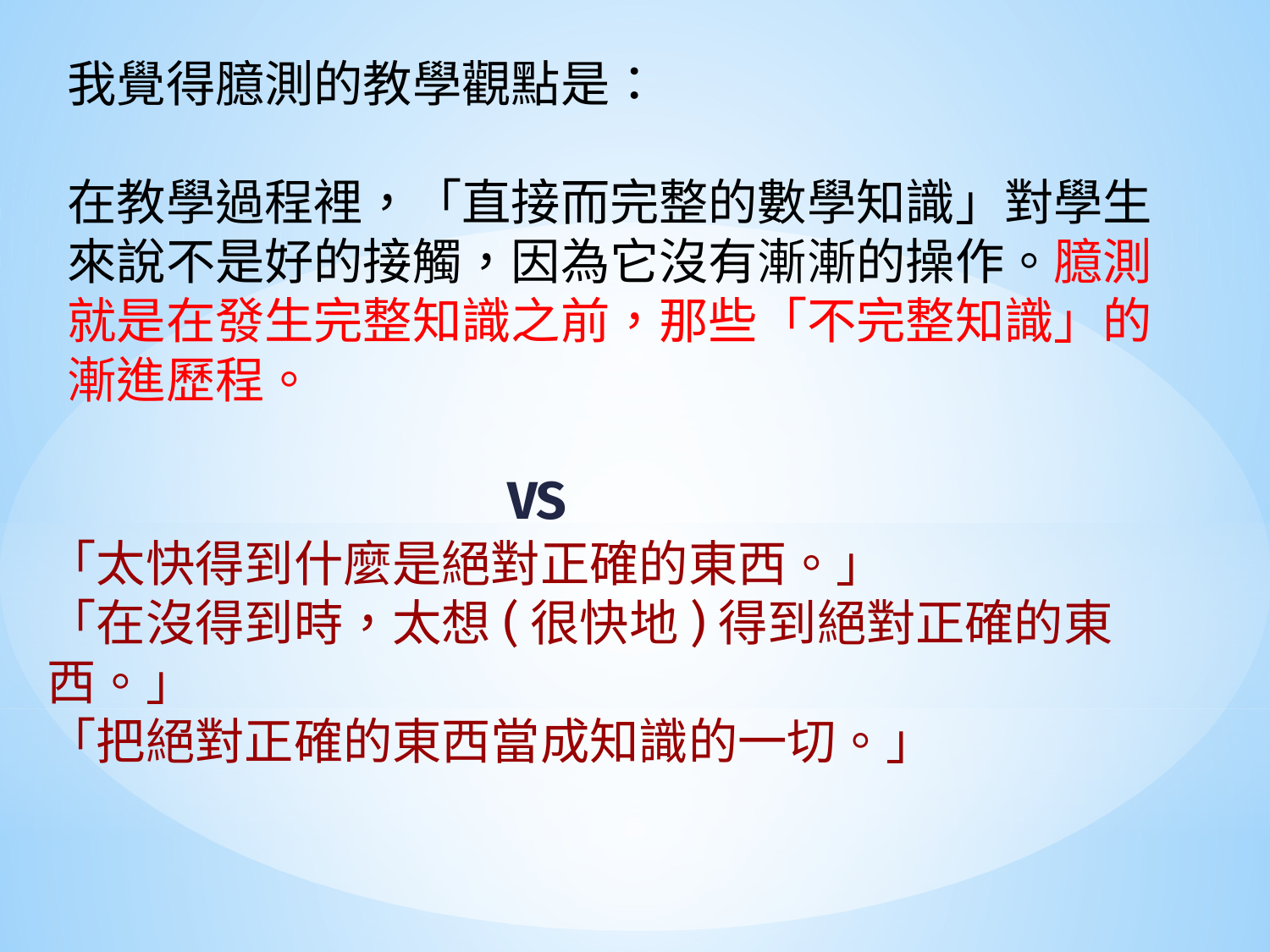

我覺得臆測的教學觀點是：

在教學過程裡，「直接而完整的數學知識」對學生來說不是好的接觸，因為它沒有漸漸的操作。臆測就是在發生完整知識之前，那些「不完整知識」的漸進歷程。
VS
「太快得到什麼是絕對正確的東西。」
「在沒得到時，太想(很快地)得到絕對正確的東西。」
「把絕對正確的東西當成知識的一切。」